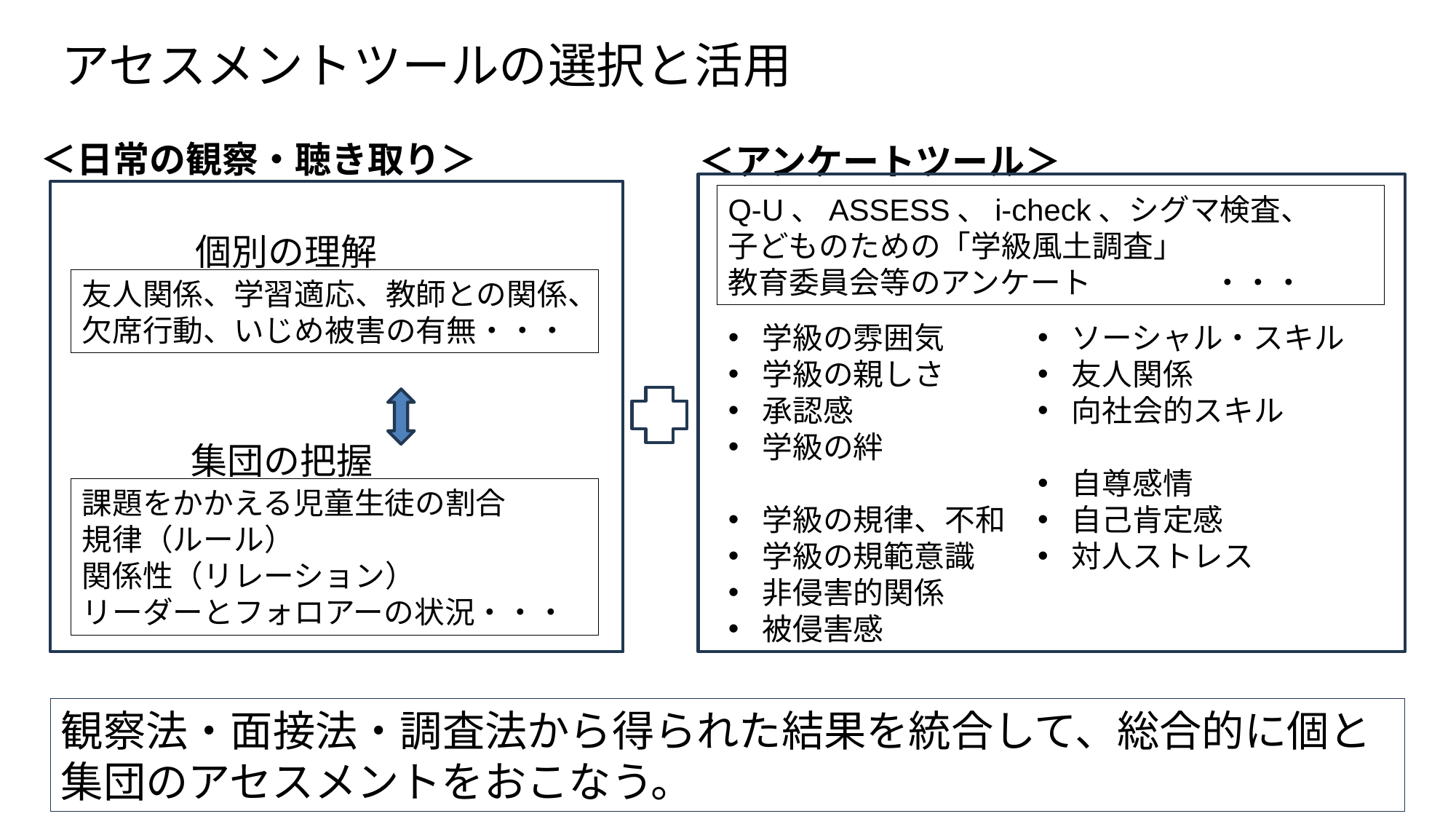

# アセスメントツールの選択と活用
＜日常の観察・聴き取り＞
＜アンケートツール＞

Q-U、ASSESS、i-check、シグマ検査、
子どものための「学級風土調査」
教育委員会等のアンケート　　　　・・・
個別の理解
友人関係、学習適応、教師との関係、欠席行動、いじめ被害の有無・・・
学級の雰囲気
学級の親しさ
承認感
学級の絆

学級の規律、不和
学級の規範意識
非侵害的関係
被侵害感
ソーシャル・スキル
友人関係
向社会的スキル

自尊感情
自己肯定感
対人ストレス

集団の把握
課題をかかえる児童生徒の割合
規律（ルール）
関係性（リレーション）
リーダーとフォロアーの状況・・・
観察法・面接法・調査法から得られた結果を統合して、総合的に個と集団のアセスメントをおこなう。